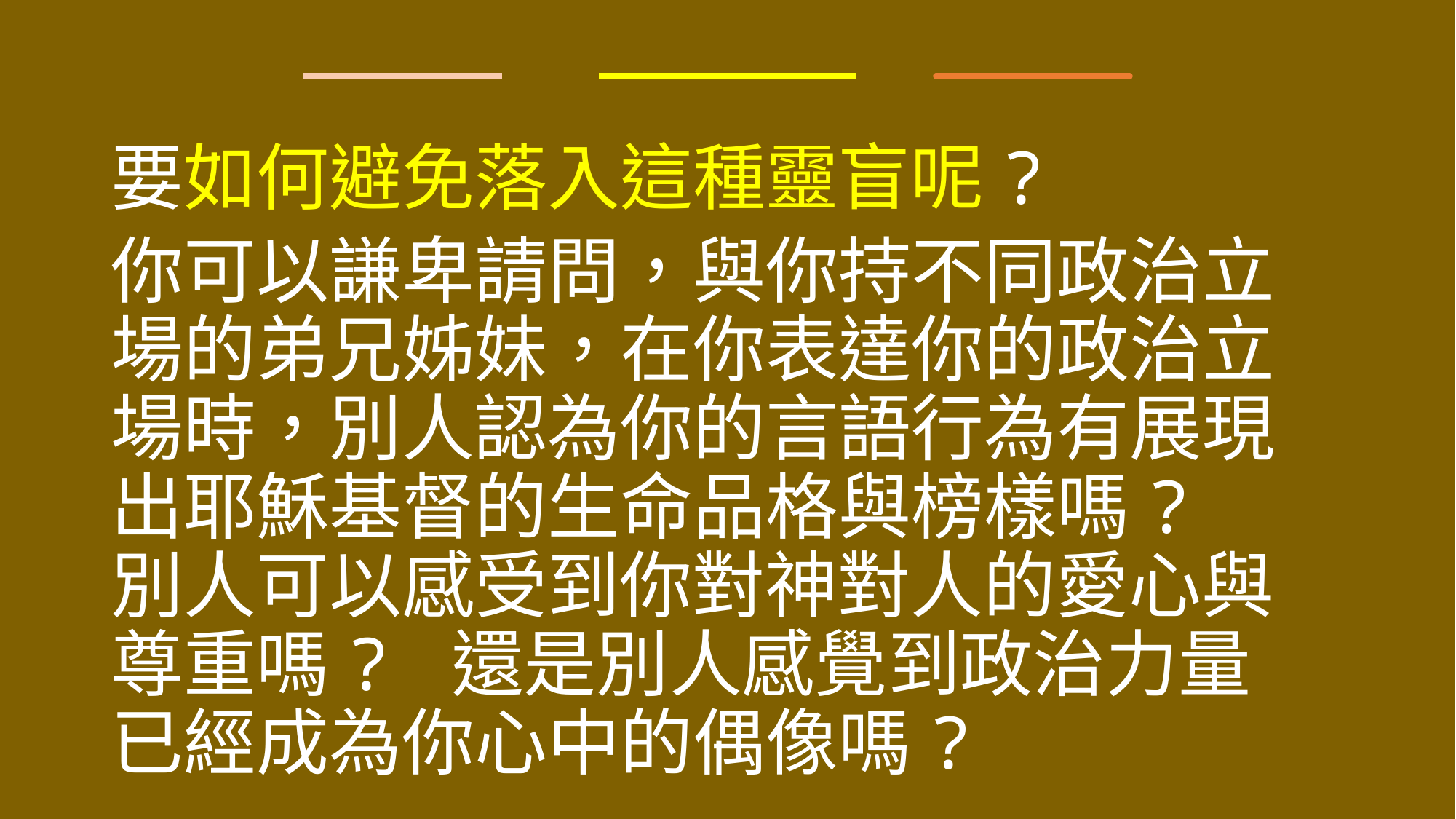

要如何避免落入這種靈盲呢?
你可以謙卑請問，與你持不同政治立場的弟兄姊妹，在你表達你的政治立場時，別人認為你的言語行為有展現出耶穌基督的生命品格與榜樣嗎? 別人可以感受到你對神對人的愛心與尊重嗎? 還是別人感覺到政治力量已經成為你心中的偶像嗎?